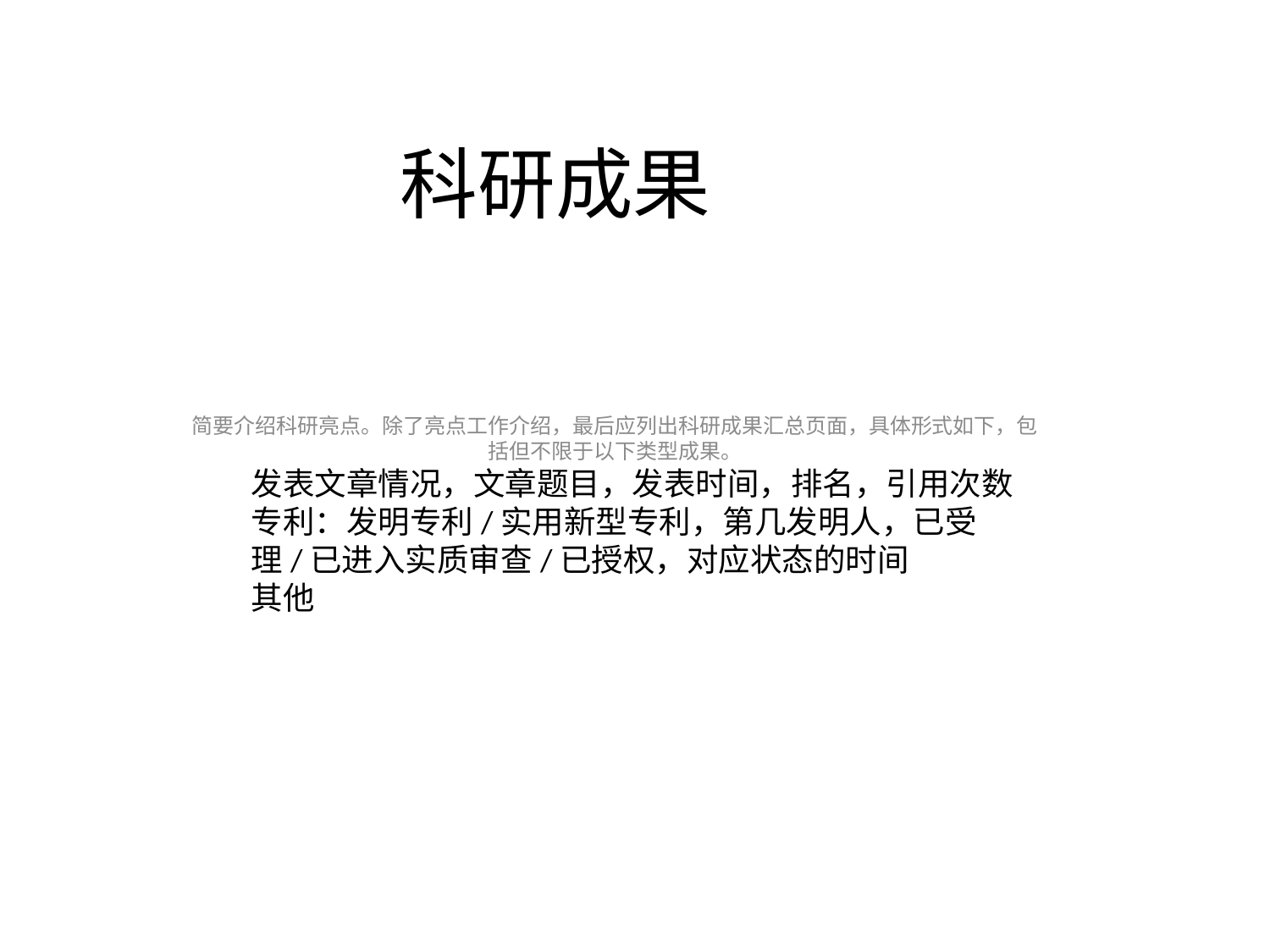

科研成果
简要介绍科研亮点。除了亮点工作介绍，最后应列出科研成果汇总页面，具体形式如下，包括但不限于以下类型成果。
发表文章情况，文章题目，发表时间，排名，引用次数
专利：发明专利/实用新型专利，第几发明人，已受理/已进入实质审查/已授权，对应状态的时间
其他